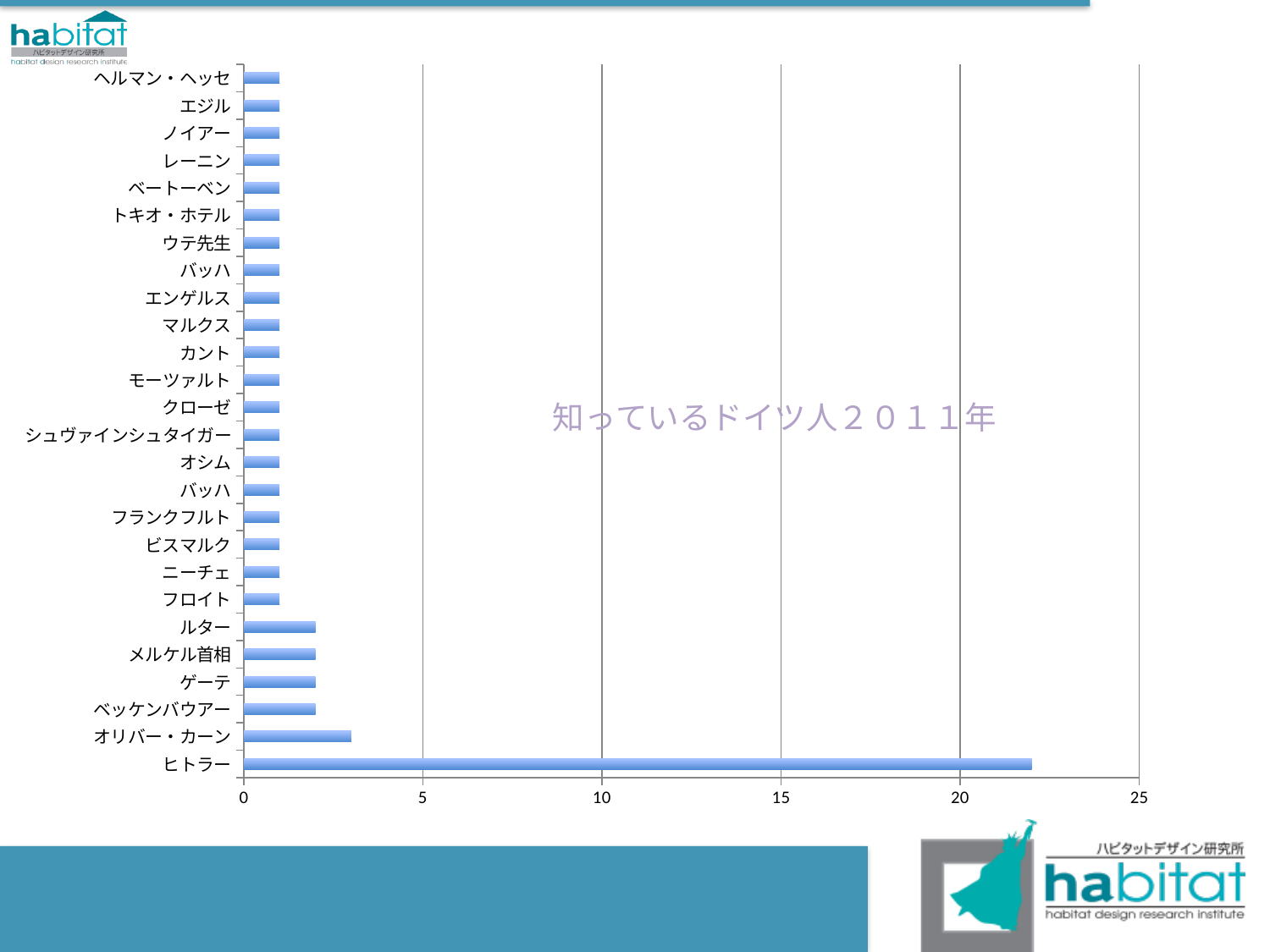

### Chart

| Category |  |
|---|---|
| ヒトラー | 22.0 |
| オリバー・カーン | 3.0 |
| ベッケンバウアー | 2.0 |
| ゲーテ | 2.0 |
| メルケル首相 | 2.0 |
| ルター | 2.0 |
| フロイト | 1.0 |
| ニーチェ | 1.0 |
| ビスマルク | 1.0 |
| フランクフルト | 1.0 |
| バッハ | 1.0 |
| オシム | 1.0 |
| シュヴァインシュタイガー | 1.0 |
| クローゼ | 1.0 |
| モーツァルト | 1.0 |
| カント | 1.0 |
| マルクス | 1.0 |
| エンゲルス | 1.0 |
| バッハ | 1.0 |
| ウテ先生 | 1.0 |
| トキオ・ホテル | 1.0 |
| ベートーベン | 1.0 |
| レーニン | 1.0 |
| ノイアー | 1.0 |
| エジル | 1.0 |
| ヘルマン・ヘッセ | 1.0 |